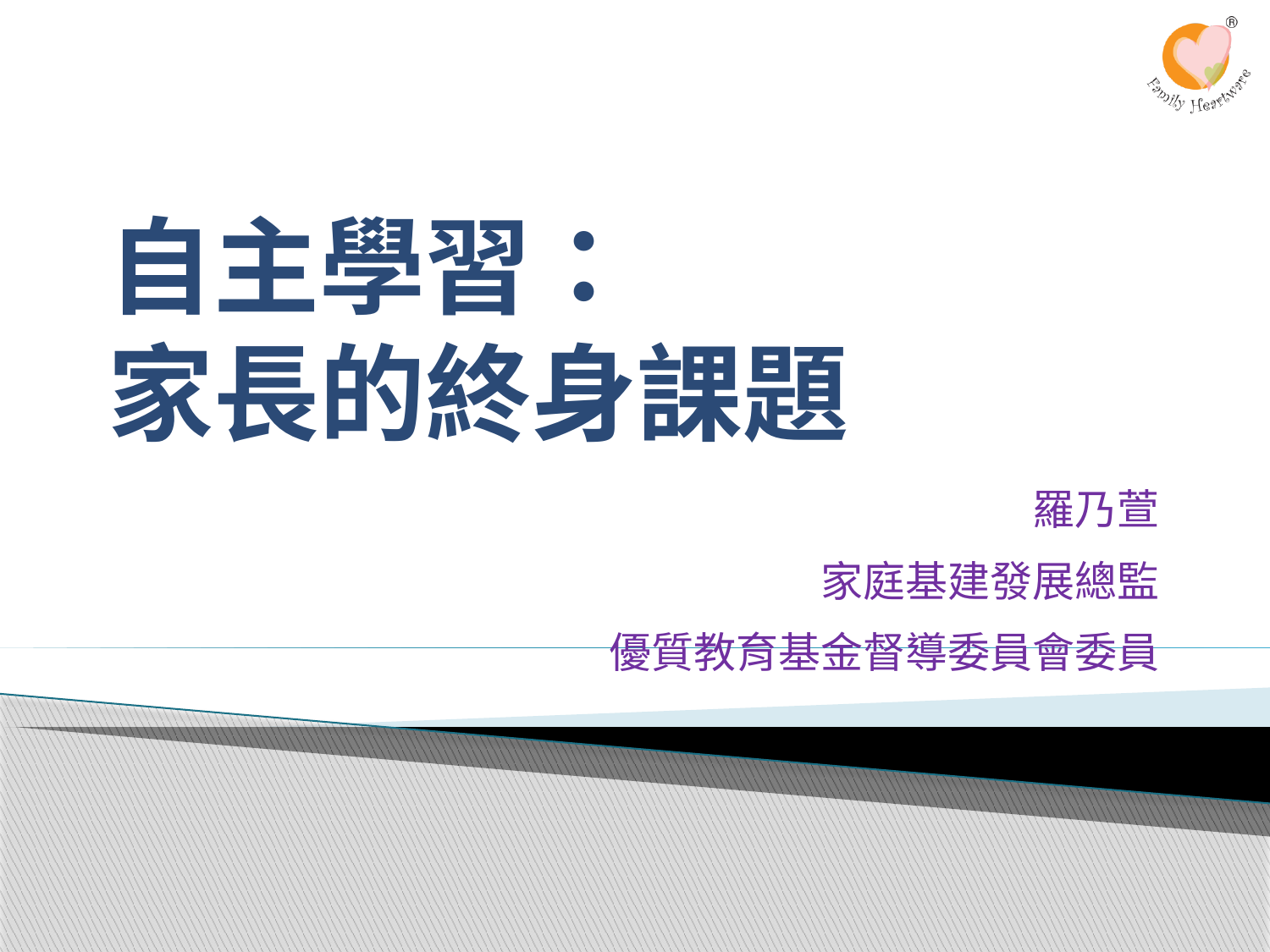

# 自主學習： 家長的終身課題
羅乃萱
家庭基建發展總監
優質教育基金督導委員會委員